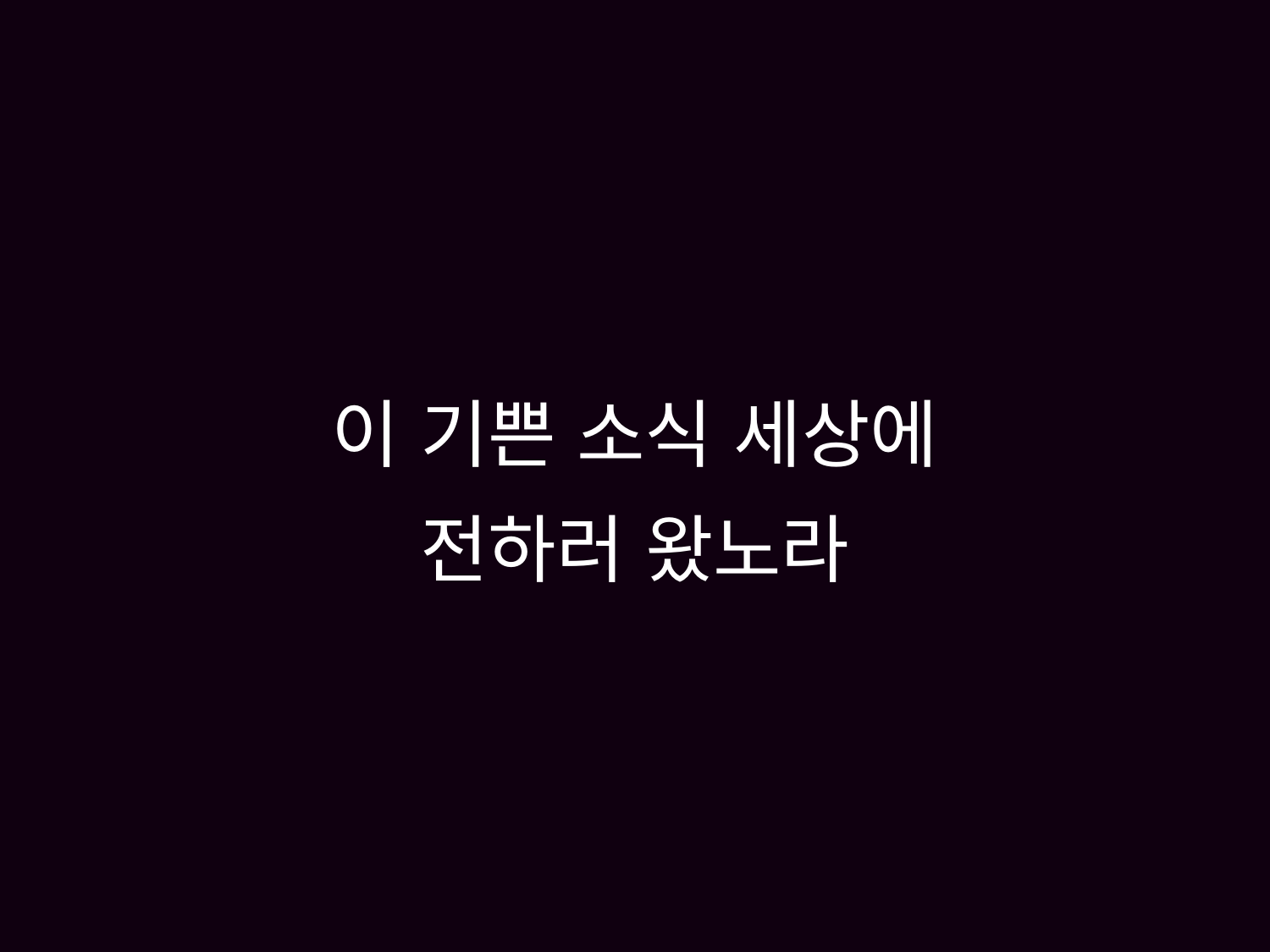

# 이 기쁜 소식 세상에 전하러 왔노라